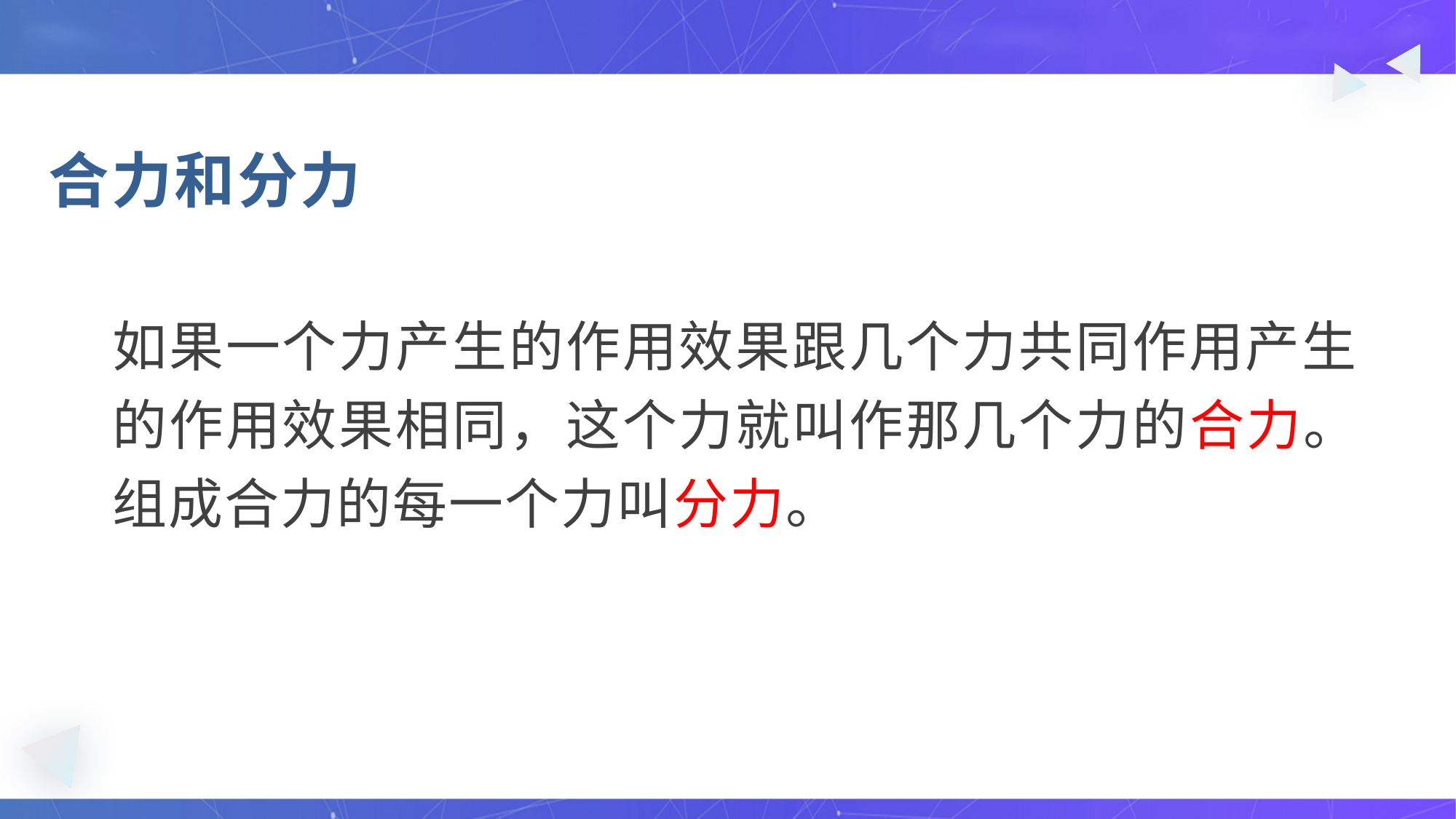

合力和分力
如果一个力产生的作用效果跟几个力共同作用产生的作用效果相同，这个力就叫作那几个力的合力。组成合力的每一个力叫分力。